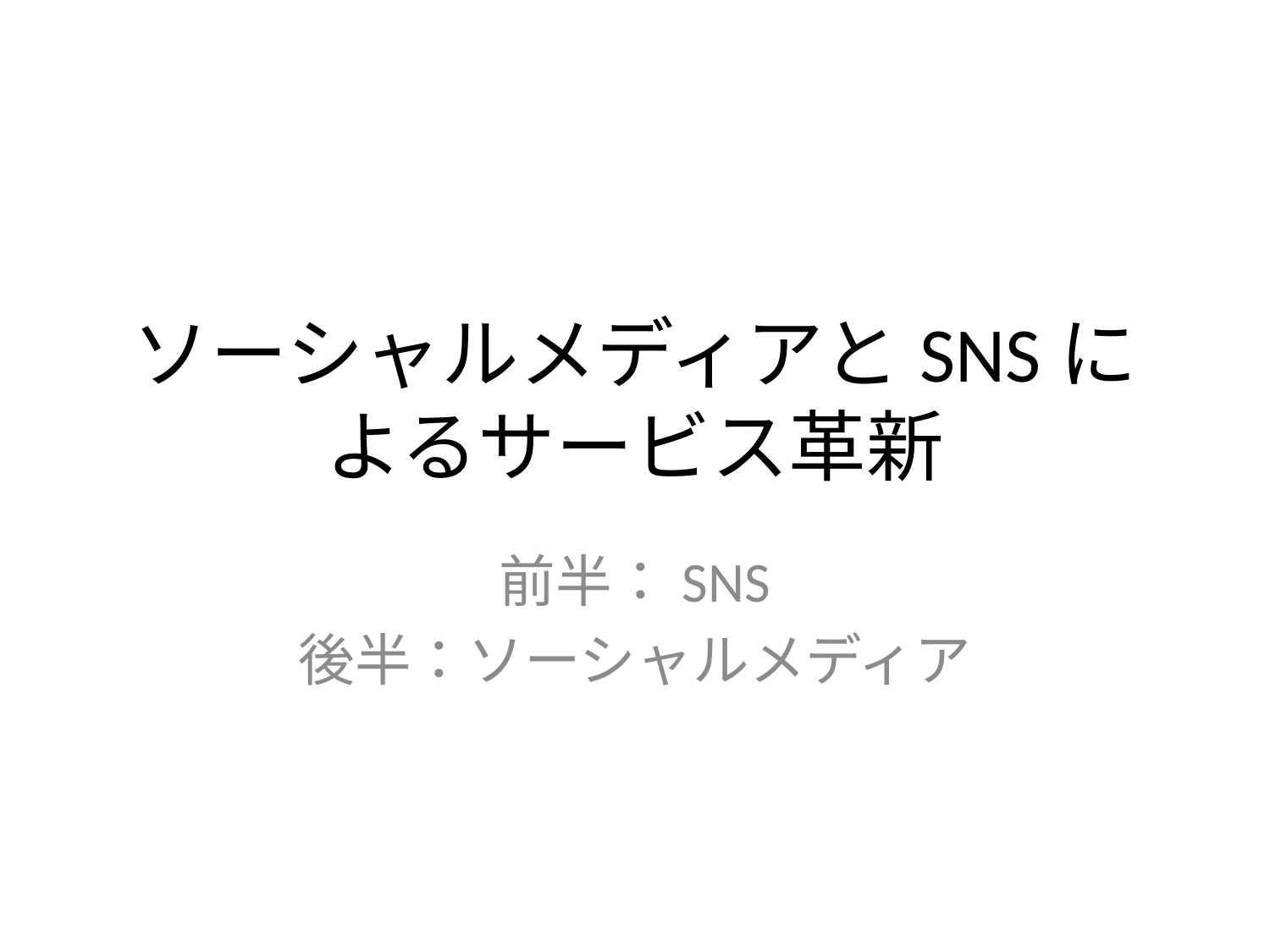

# ソーシャルメディアとSNSによるサービス革新
前半：SNS
後半：ソーシャルメディア